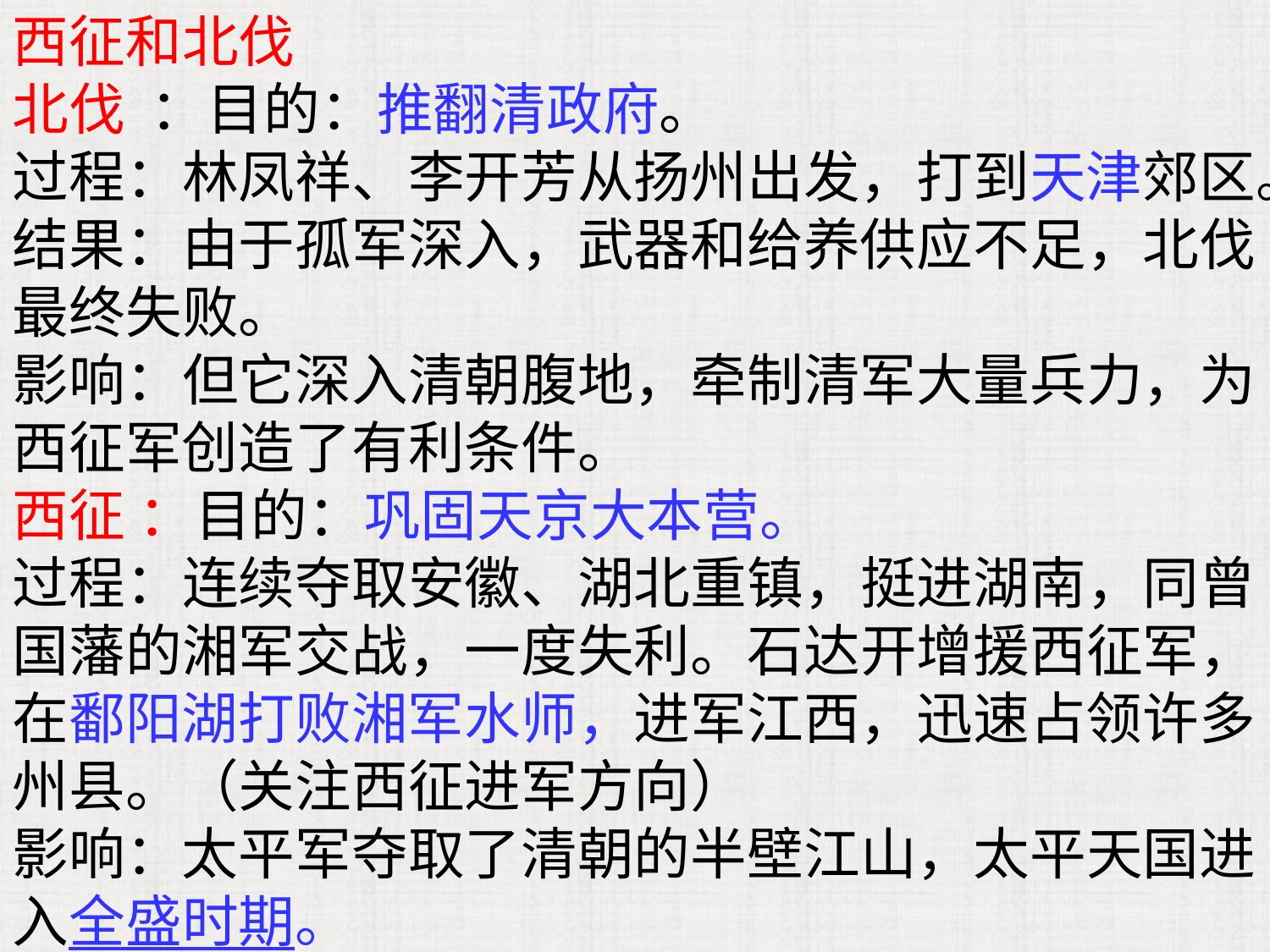

西征和北伐
北伐  ：目的：推翻清政府。
过程：林凤祥、李开芳从扬州出发，打到天津郊区。
结果：由于孤军深入，武器和给养供应不足，北伐最终失败。
影响：但它深入清朝腹地，牵制清军大量兵力，为西征军创造了有利条件。
西征 ：目的：巩固天京大本营。
过程：连续夺取安徽、湖北重镇，挺进湖南，同曾国藩的湘军交战，一度失利。石达开增援西征军，在鄱阳湖打败湘军水师，进军江西，迅速占领许多州县。（关注西征进军方向）
影响：太平军夺取了清朝的半壁江山，太平天国进入全盛时期。